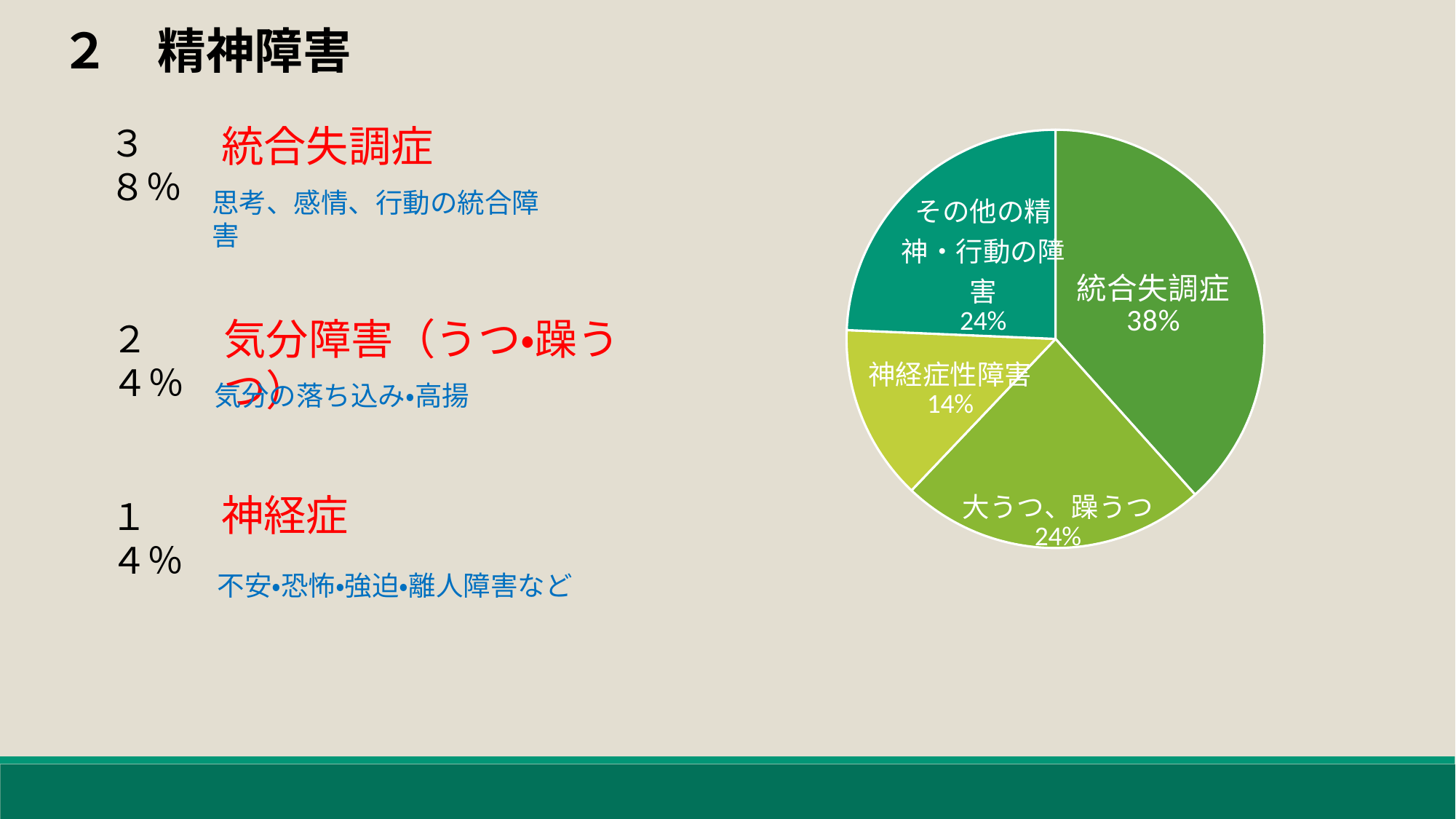

２　精神障害

### Chart

| Category |  |
|---|---|
| 統合失調症 | 193.0 |
| 大うつ、躁うつ | 119.4 |
| 神経症性障害 | 68.3 |
| その他の精神・行動の障害 | 122.4 |
統合失調症
３８％
思考、感情、行動の統合障害
気分障害（うつ・躁うつ）
２４％
気分の落ち込み・高揚
神経症
１４％
不安・恐怖・強迫・離人障害など